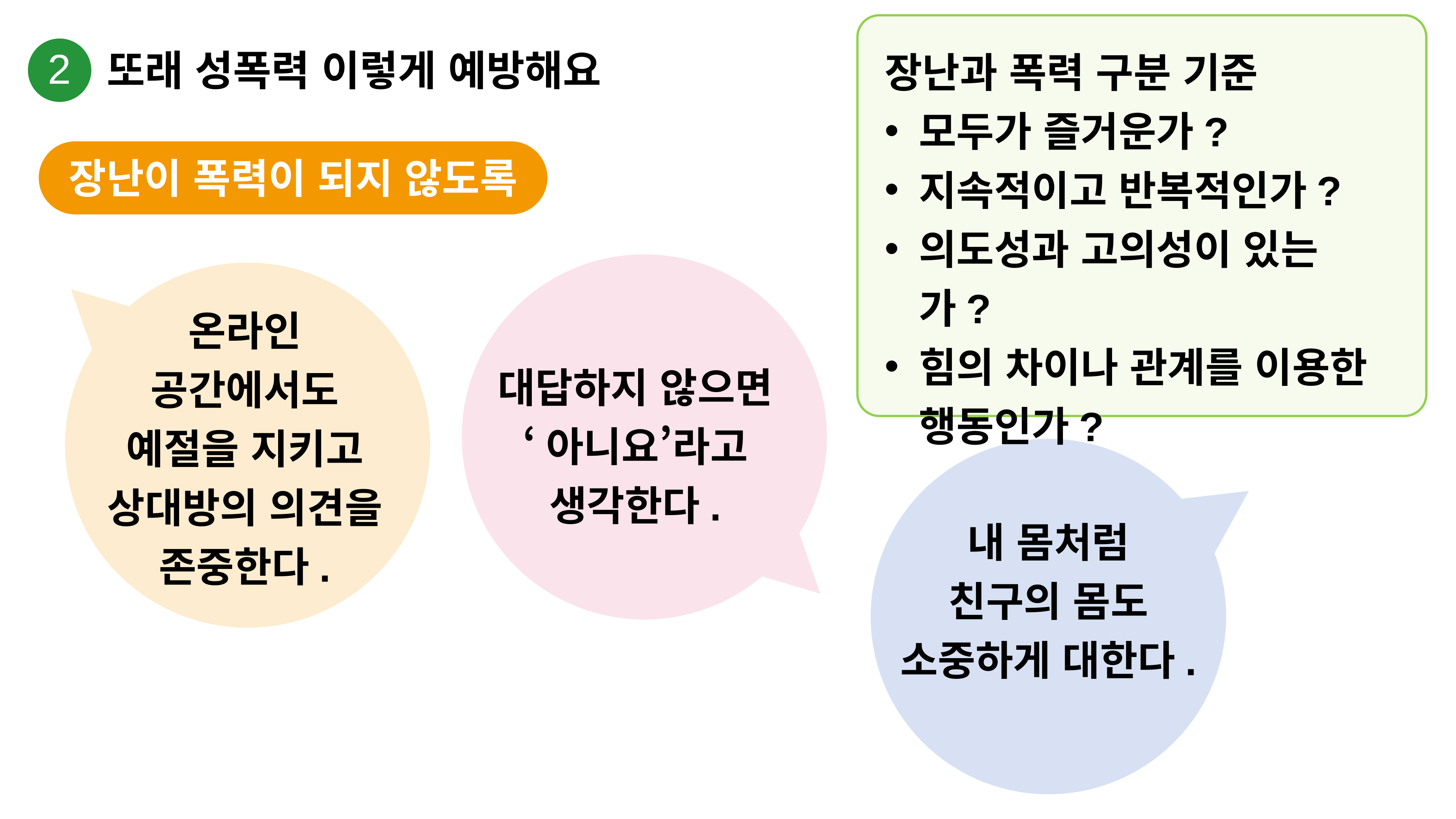

장난과 폭력 구분 기준
모두가 즐거운가?
지속적이고 반복적인가?
의도성과 고의성이 있는가?
힘의 차이나 관계를 이용한 행동인가?

2
또래 성폭력 이렇게 예방해요

장난이 폭력이 되지 않도록

온라인
공간에서도
예절을 지키고
상대방의 의견을
존중한다.

대답하지 않으면
‘아니요’라고
생각한다.

내 몸처럼
친구의 몸도
소중하게 대한다.